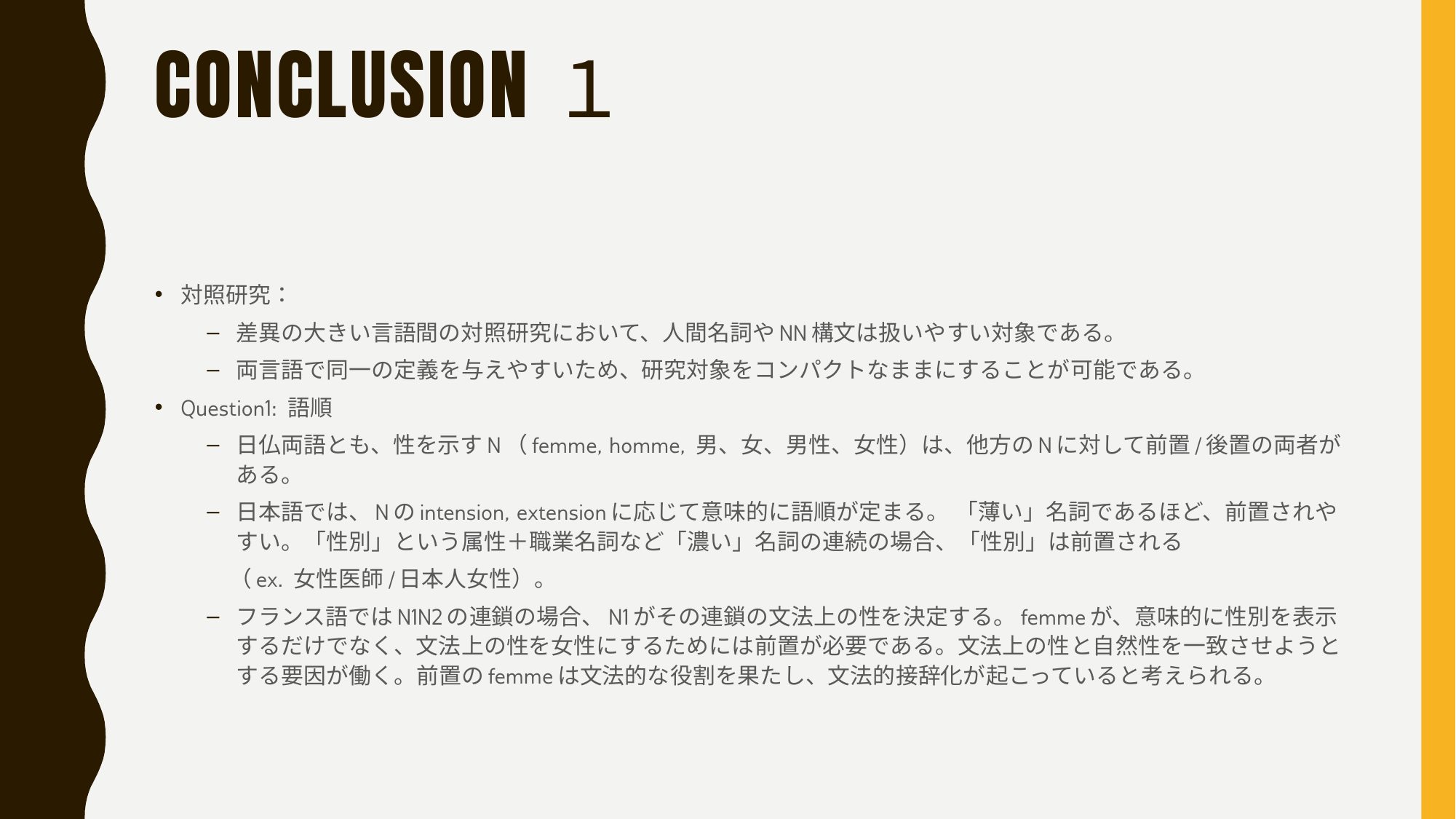

# Conclusion１
対照研究：
差異の大きい言語間の対照研究において、人間名詞やNN構文は扱いやすい対象である。
両言語で同一の定義を与えやすいため、研究対象をコンパクトなままにすることが可能である。
Question1: 語順
日仏両語とも、性を示すN（femme, homme, 男、女、男性、女性）は、他方のNに対して前置/後置の両者がある。
日本語では、Nのintension, extensionに応じて意味的に語順が定まる。 「薄い」名詞であるほど、前置されやすい。「性別」という属性＋職業名詞など「濃い」名詞の連続の場合、「性別」は前置される
　（ex. 女性医師/日本人女性）。
フランス語ではN1N2の連鎖の場合、N1がその連鎖の文法上の性を決定する。femmeが、意味的に性別を表示するだけでなく、文法上の性を女性にするためには前置が必要である。文法上の性と自然性を一致させようとする要因が働く。前置のfemmeは文法的な役割を果たし、文法的接辞化が起こっていると考えられる。